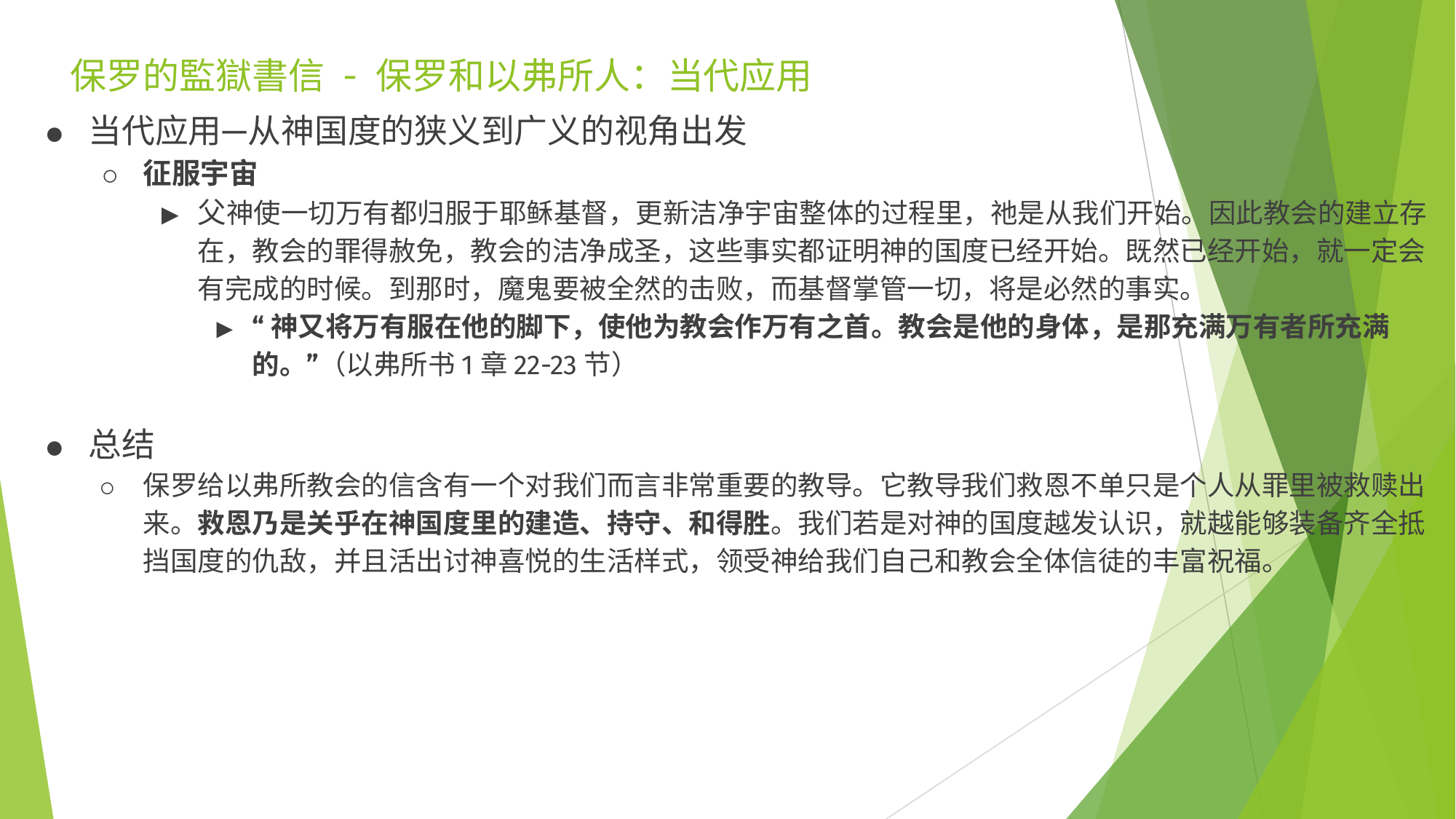

# 保罗的監獄書信 - 保罗和以弗所人：当代应用
当代应用—从神国度的狭义到广义​的视角出发
征服宇宙
父神使一切万有都归服于耶稣基督，更新洁净宇宙整体的过程里，祂是从我们开始。因此教会的建立存在，教会的罪得赦免，教会的洁净成圣，这些事实都证明神的国度已经开始。既然已经开始，就一定会有完成的时候。到那时，魔鬼要被全然的击败，而基督掌管一切，将是必然的事实。
“神又将万有服在他的脚下，使他为教会作万有之首。教会是他的身体，是那充满万有者所充满的。”（以弗所书1章22-23节）​​
总结
保罗给以弗所教会的信含有一个对我们而言非常重要的教导。它教导我们救恩不单只是个人从罪里被救赎出来。救恩乃是关乎在神国度里的建造、持守、和得胜。我们若是对神的国度越发认识，就越能够装备齐全抵挡国度的仇敌，并且活出讨神喜悦的生活样式，领受神给我们自己和教会全体信徒的丰富祝福。